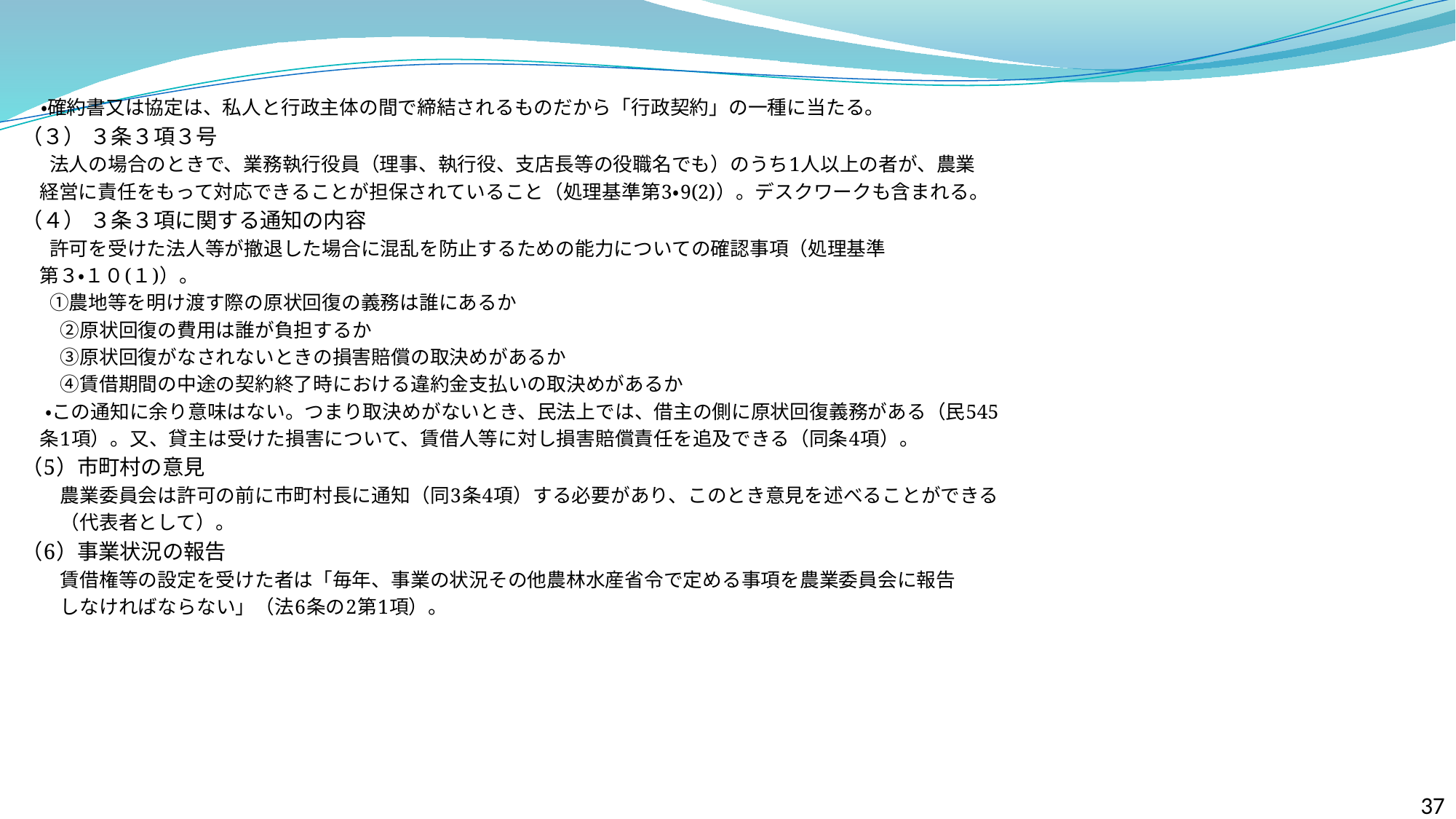

・確約書又は協定は、私人と行政主体の間で締結されるものだから「行政契約」の一種に当たる。
（３） ３条３項３号
　  法人の場合のときで、業務執行役員（理事、執行役、支店長等の役職名でも）のうち1人以上の者が、農業
    経営に責任をもって対応できることが担保されていること（処理基準第3・9(2)）。デスクワークも含まれる。
（４） ３条３項に関する通知の内容
　  許可を受けた法人等が撤退した場合に混乱を防止するための能力についての確認事項（処理基準
    第３・１０(１)）。
　  ①農地等を明け渡す際の原状回復の義務は誰にあるか
　　②原状回復の費用は誰が負担するか
　　③原状回復がなされないときの損害賠償の取決めがあるか
　　④賃借期間の中途の契約終了時における違約金支払いの取決めがあるか
　 ・この通知に余り意味はない。つまり取決めがないとき、民法上では、借主の側に原状回復義務がある（民545
    条1項）。又、貸主は受けた損害について、賃借人等に対し損害賠償責任を追及できる（同条4項）。
（5）市町村の意見
　　農業委員会は許可の前に市町村長に通知（同3条4項）する必要があり、このとき意見を述べることができる
　　（代表者として）。
（6）事業状況の報告
　　賃借権等の設定を受けた者は「毎年、事業の状況その他農林水産省令で定める事項を農業委員会に報告
　　しなければならない」（法6条の2第1項）。

37